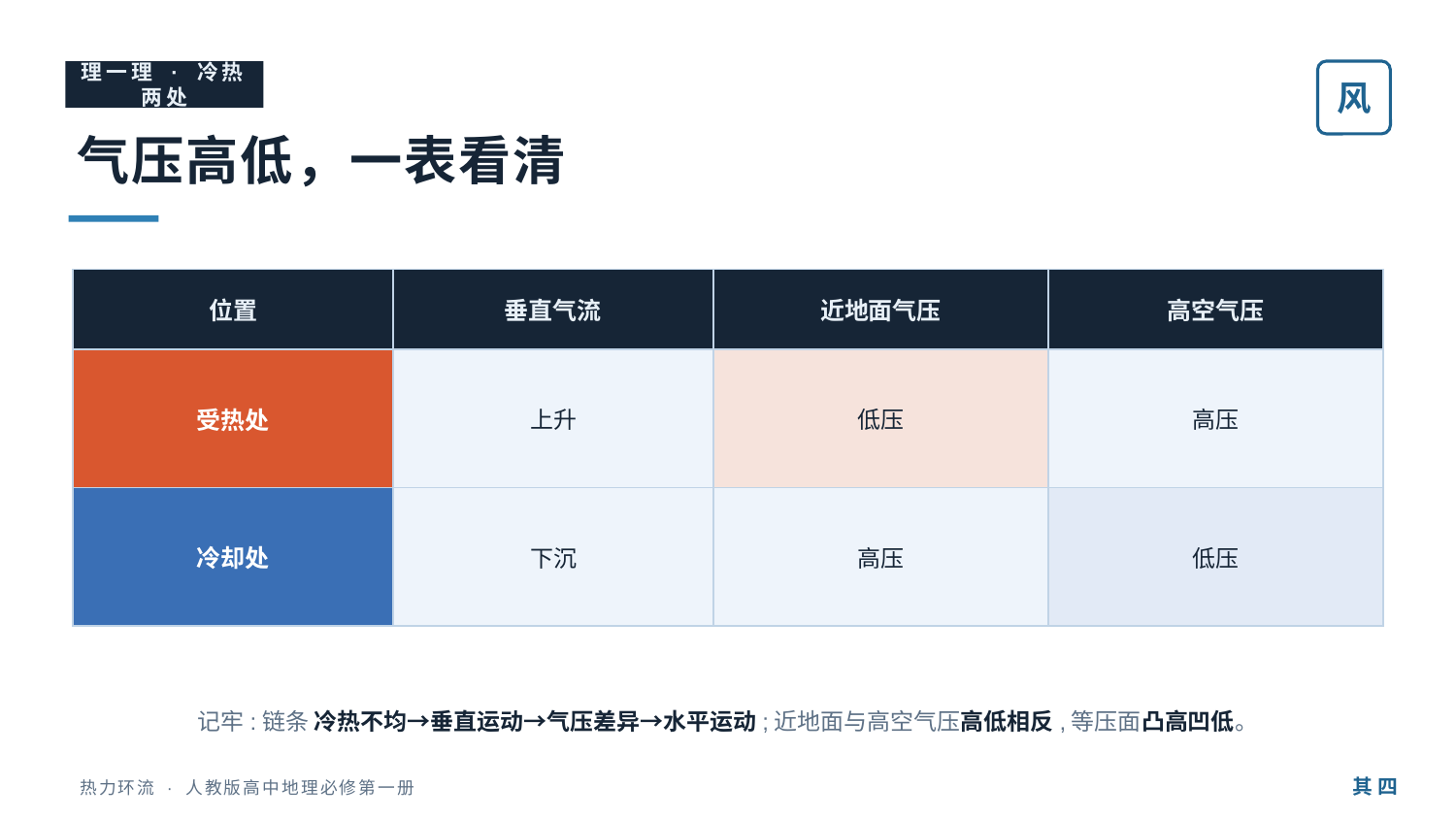

理一理 · 冷热两处
风

气压高低，一表看清

| 位置 | 垂直气流 | 近地面气压 | 高空气压 |
| --- | --- | --- | --- |
| 受热处 | 上升 | 低压 | 高压 |
| 冷却处 | 下沉 | 高压 | 低压 |
记牢:链条 冷热不均→垂直运动→气压差异→水平运动;近地面与高空气压高低相反,等压面凸高凹低。
其 四
热力环流 · 人教版高中地理必修第一册